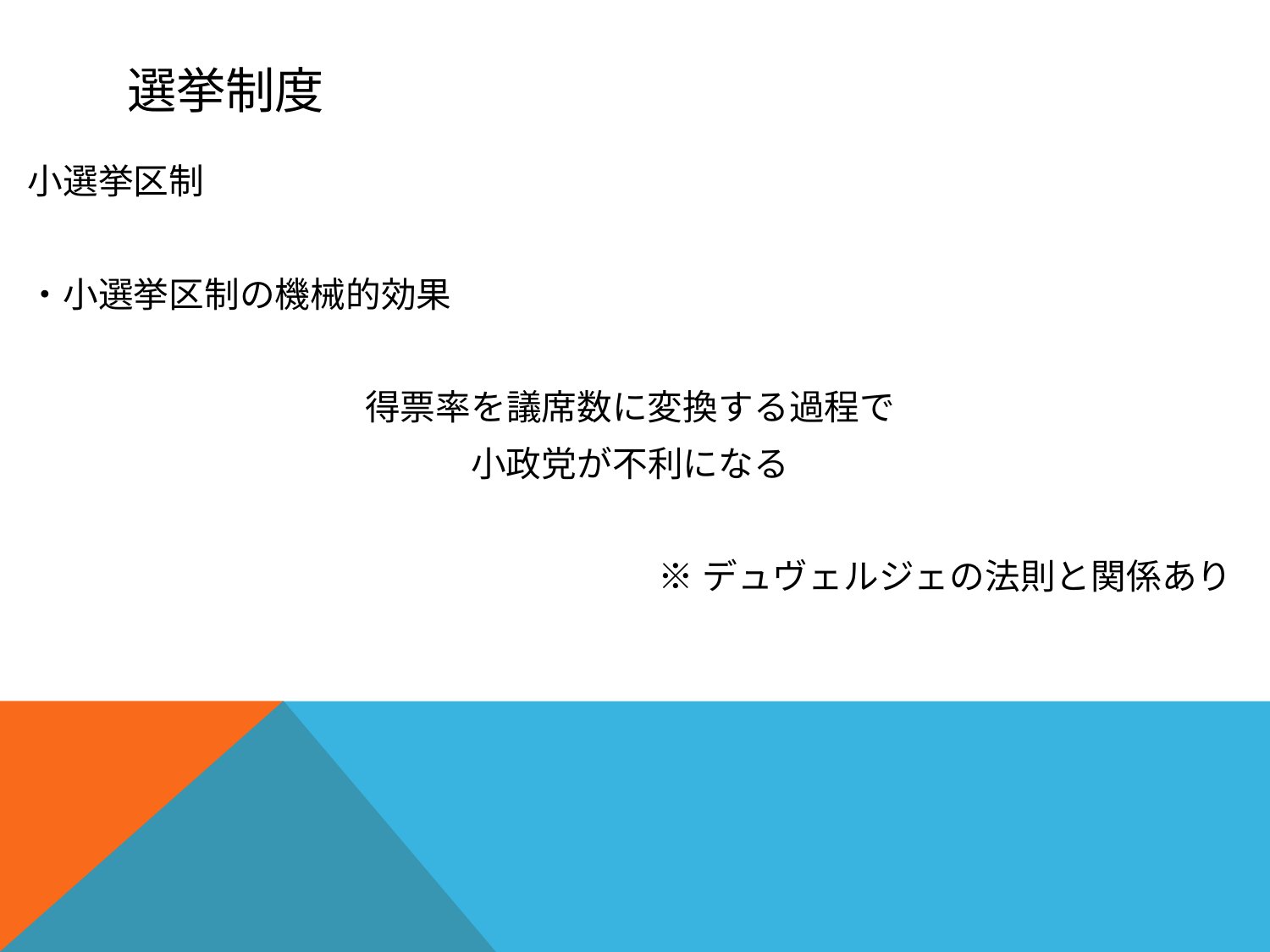

# 選挙制度
小選挙区制

・小選挙区制の機械的効果

得票率を議席数に変換する過程で
小政党が不利になる

※デュヴェルジェの法則と関係あり